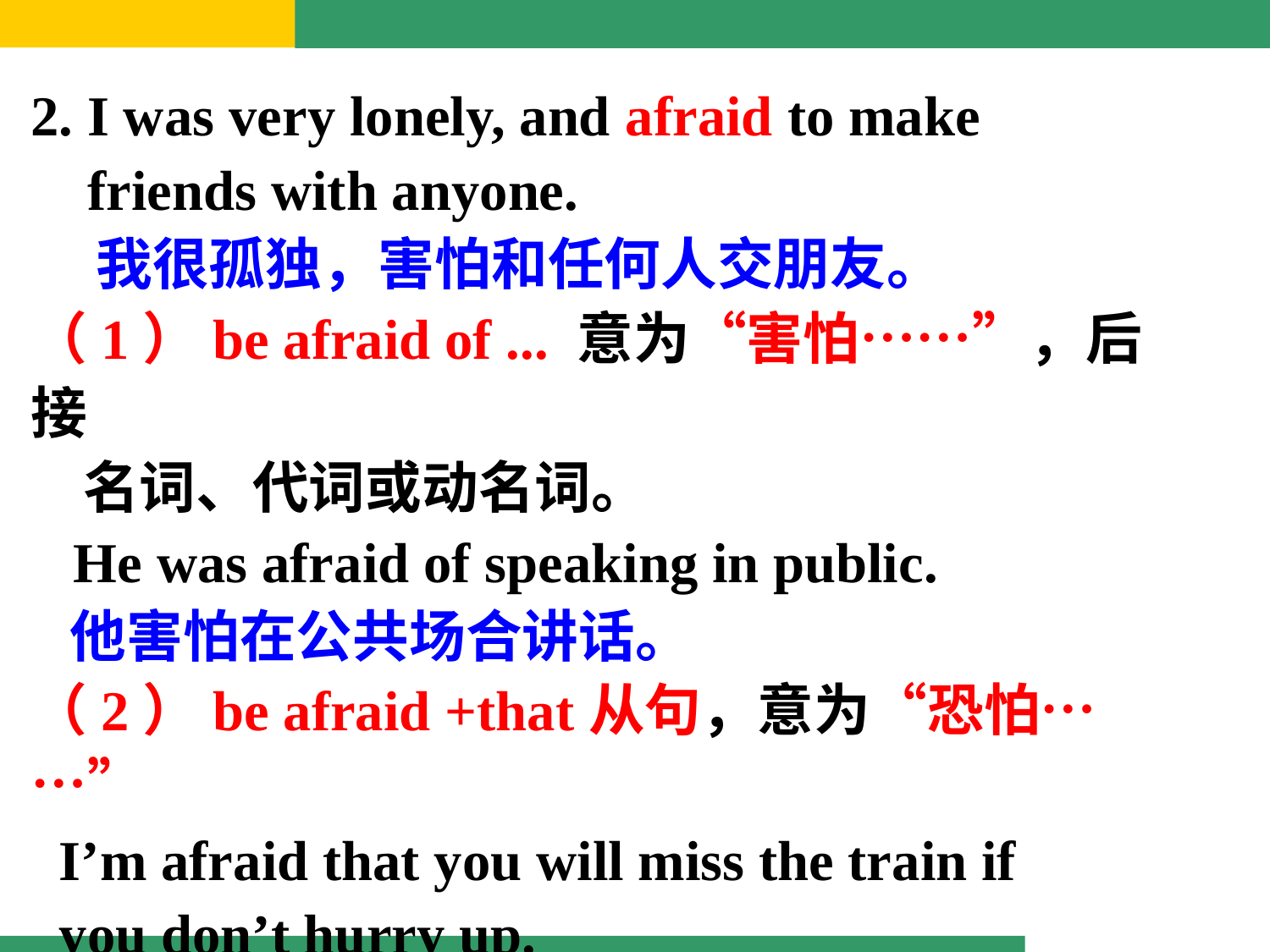

2. I was very lonely, and afraid to make
    friends with anyone.
    我很孤独，害怕和任何人交朋友。
（1）be afraid of ... 意为“害怕……”，后接
   名词、代词或动名词。
   He was afraid of speaking in public.
  他害怕在公共场合讲话。
（2）be afraid +that从句，意为“恐怕……”
  I’m afraid that you will miss the train if
  you don’t hurry up.
 如果你不快点儿的话，恐怕你会错过火车。